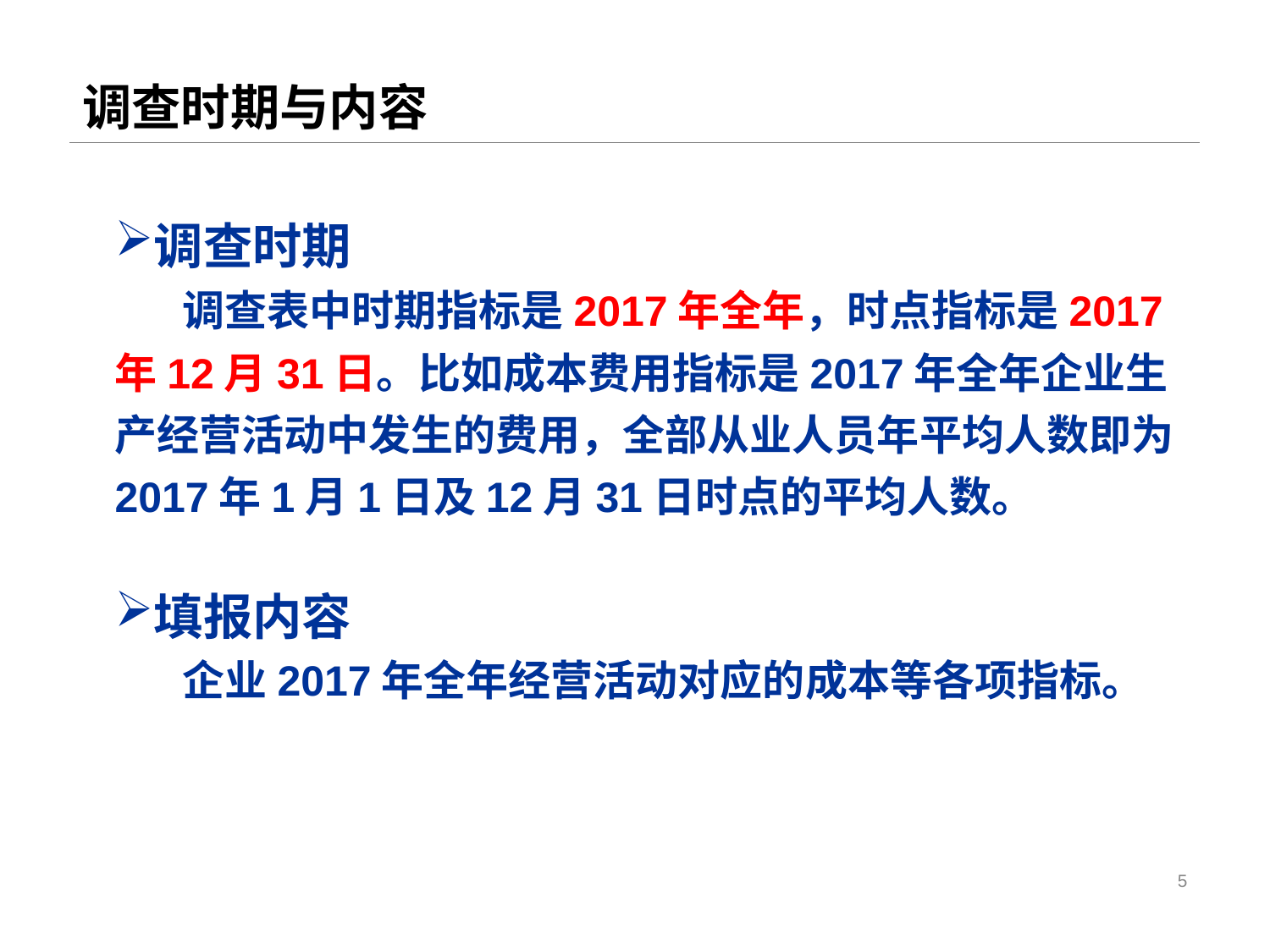

# 调查时期与内容
调查时期
     调查表中时期指标是2017年全年，时点指标是2017年12月31日。比如成本费用指标是2017年全年企业生产经营活动中发生的费用，全部从业人员年平均人数即为2017年1月1日及12月31日时点的平均人数。

填报内容
     企业2017年全年经营活动对应的成本等各项指标。

5